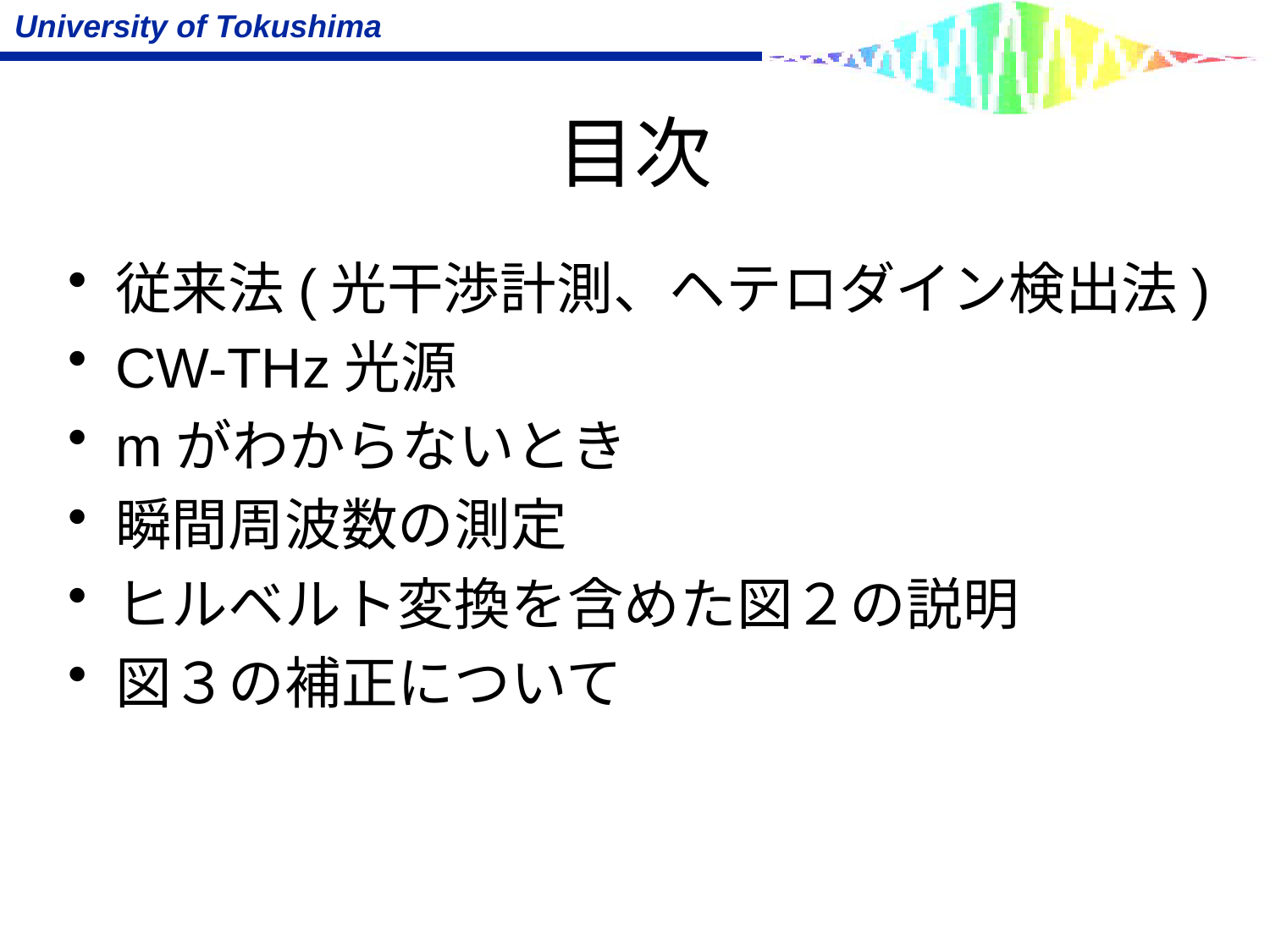

# 目次
従来法(光干渉計測、ヘテロダイン検出法)
CW-THz光源
mがわからないとき
瞬間周波数の測定
ヒルベルト変換を含めた図２の説明
図３の補正について